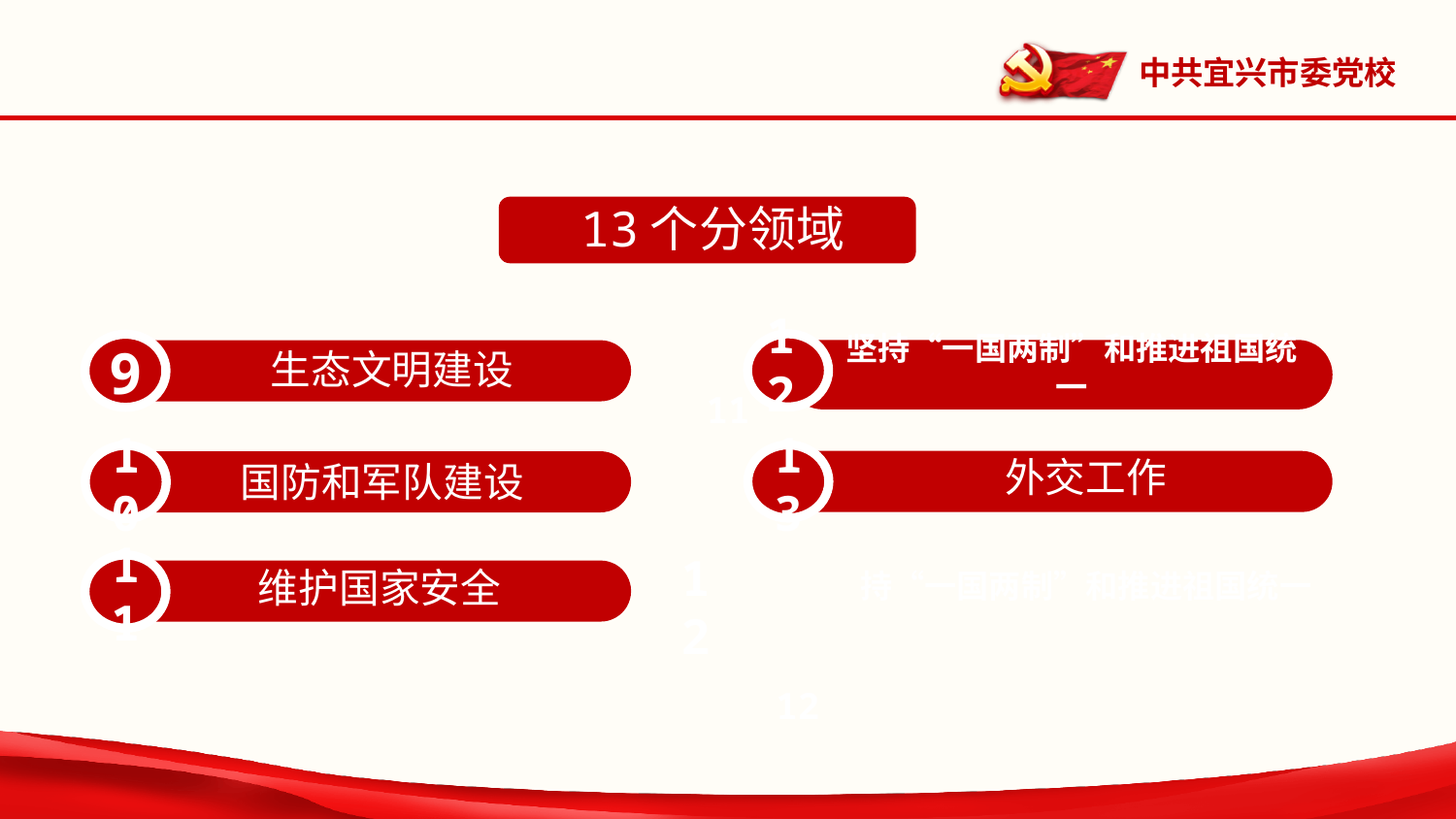

13个分领域

坚持“一国两制”和推进祖国统一

12

9

国防和军队建设

13

10

11

12

生态文明建设
11
外交工作

维护国家安全
持“一国两制”和推进祖国统一
12